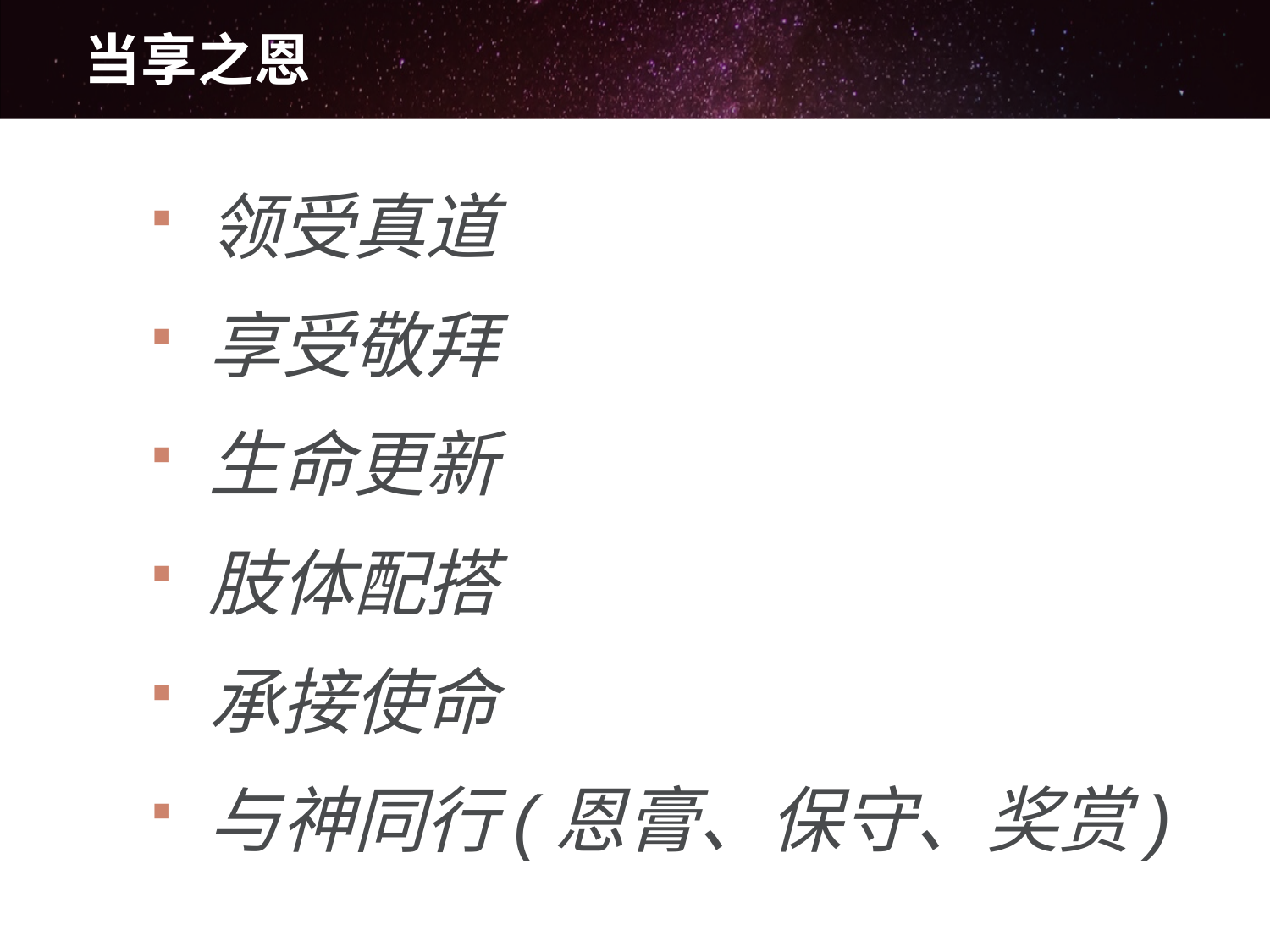

# 当享之恩
领受真道
享受敬拜
生命更新
肢体配搭
承接使命
与神同行(恩膏、保守、奖赏)